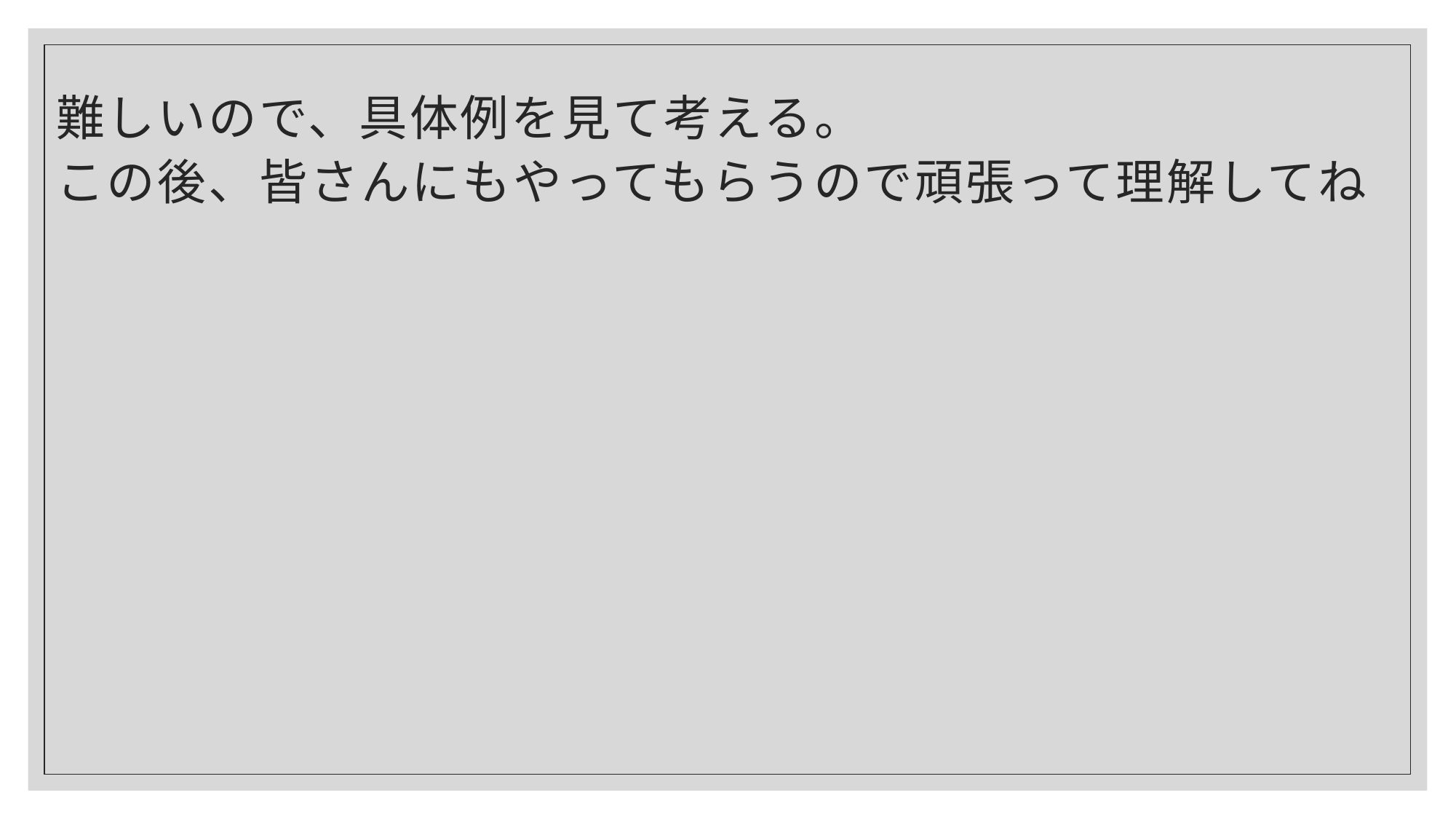

# 難しいので、具体例を見て考える。 この後、皆さんにもやってもらうので頑張って理解してね